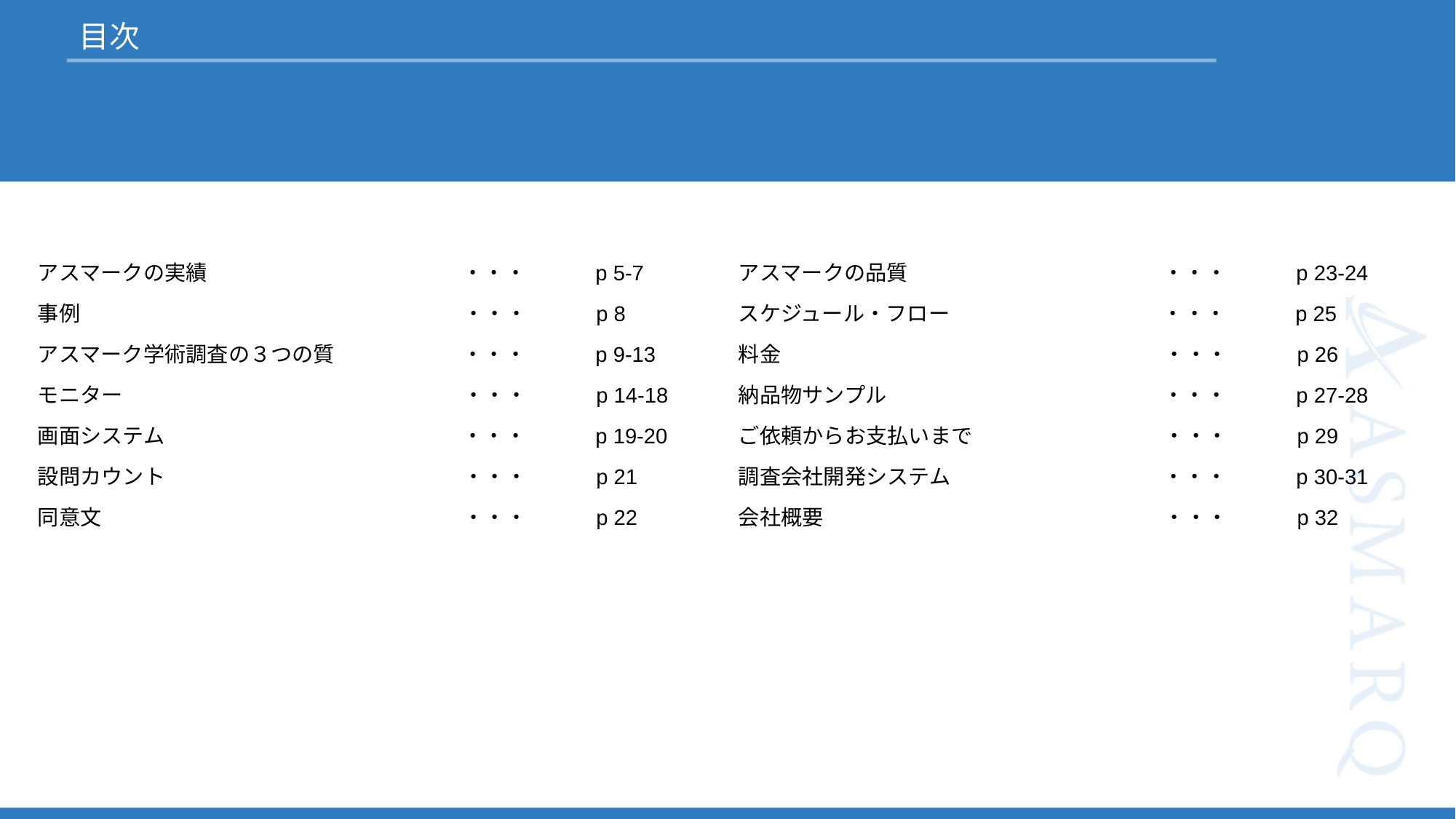

目次
アスマークの品質　　　　　　　　　　　　・・・　　　p 23-24
スケジュール・フロー　　　　　　　　　　・・・　　　p 25
料金　　　　　　　　　　　　　　　　　　・・・　　　p 26
納品物サンプル　　　　　　　　　　　　　・・・　　　p 27-28
ご依頼からお支払いまで　　　　　　　　　・・・　　　p 29
調査会社開発システム　　　　　　　　　　・・・　　　p 30-31
会社概要　　　　　　　　　　　　　　　　・・・　　　p 32
アスマークの実績　　　　　　　　　　　　・・・　　　p 5-7
事例　　　　　　　　　　　　　　　　　　・・・　　　p 8
アスマーク学術調査の３つの質　　　　　　・・・　　　p 9-13
モニター　　　　　　　　　　　　　　　　・・・　　　p 14-18
画面システム　　　　　　　　　　　　　　・・・　　　p 19-20
設問カウント　　　　　　　　　　　　　　・・・　　　p 21
同意文　　　　　　　　　　　　　　　　　・・・　　　p 22